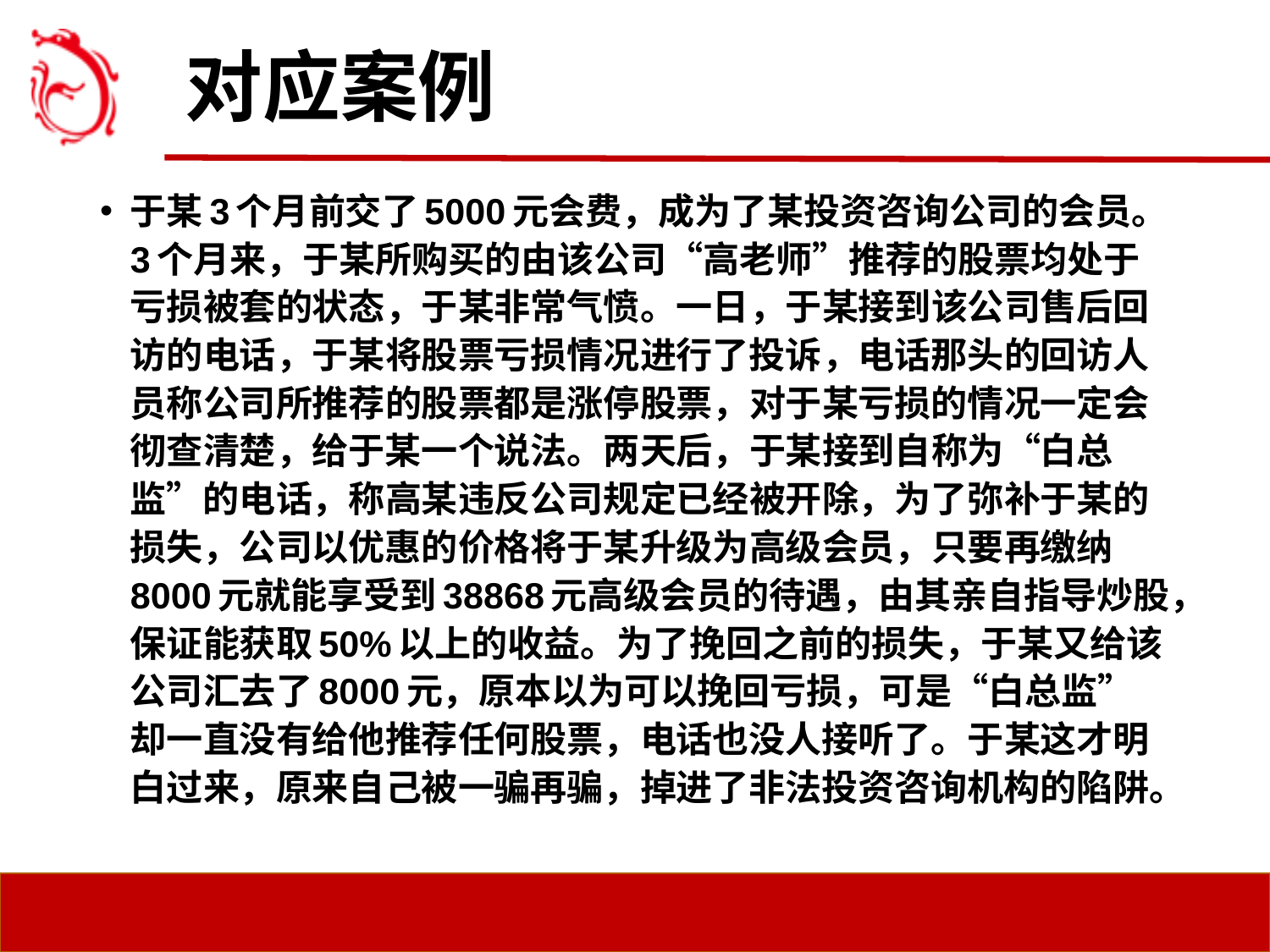

# 对应案例
于某3个月前交了5000元会费，成为了某投资咨询公司的会员。3个月来，于某所购买的由该公司“高老师”推荐的股票均处于亏损被套的状态，于某非常气愤。一日，于某接到该公司售后回访的电话，于某将股票亏损情况进行了投诉，电话那头的回访人员称公司所推荐的股票都是涨停股票，对于某亏损的情况一定会彻查清楚，给于某一个说法。两天后，于某接到自称为“白总监”的电话，称高某违反公司规定已经被开除，为了弥补于某的损失，公司以优惠的价格将于某升级为高级会员，只要再缴纳8000元就能享受到38868元高级会员的待遇，由其亲自指导炒股，保证能获取50%以上的收益。为了挽回之前的损失，于某又给该公司汇去了8000元，原本以为可以挽回亏损，可是“白总监”却一直没有给他推荐任何股票，电话也没人接听了。于某这才明白过来，原来自己被一骗再骗，掉进了非法投资咨询机构的陷阱。